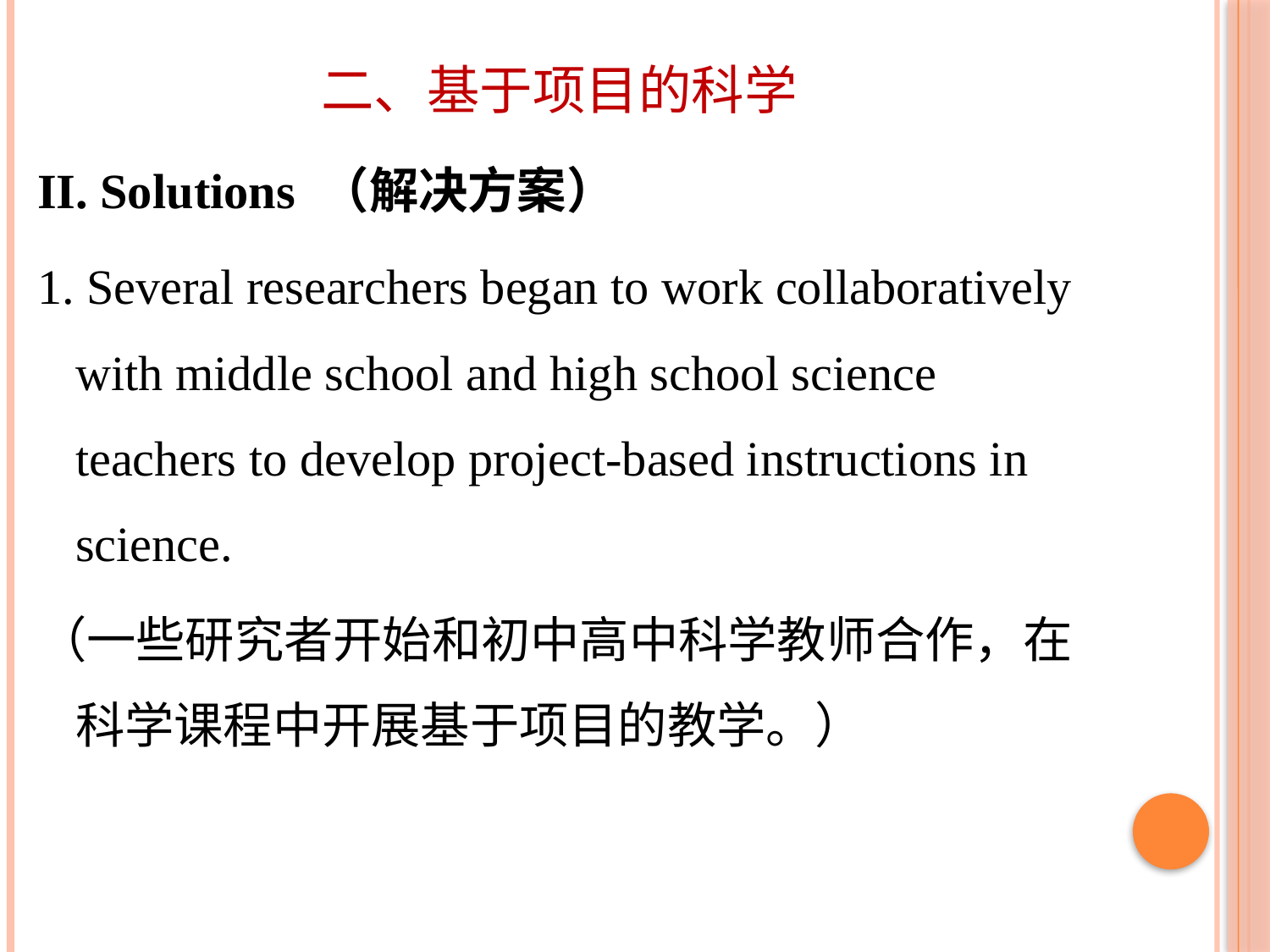

# 二、基于项目的科学
II. Solutions （解决方案）
1. Several researchers began to work collaboratively with middle school and high school science teachers to develop project-based instructions in science.
（一些研究者开始和初中高中科学教师合作，在科学课程中开展基于项目的教学。）